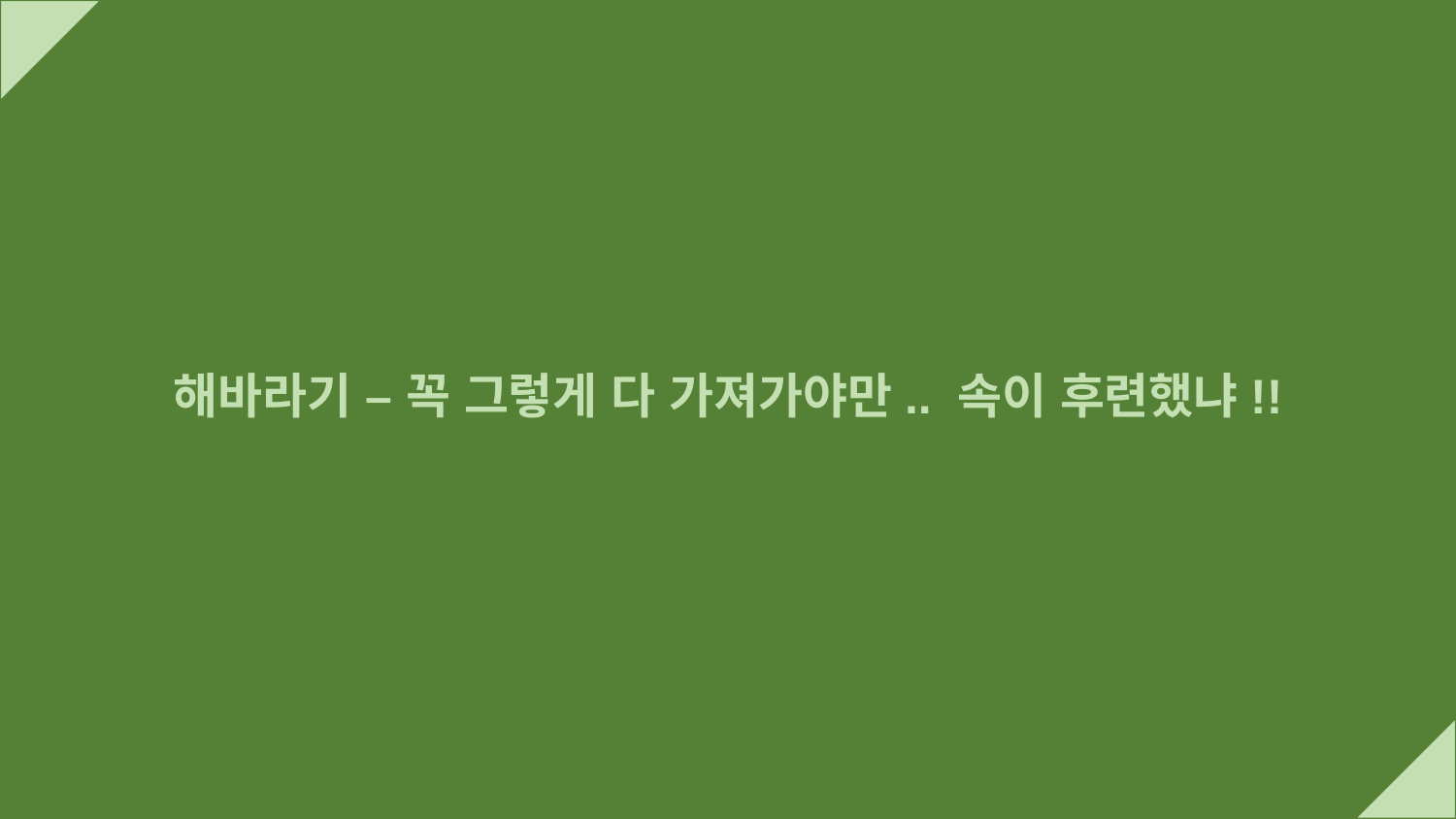

해바라기 – 꼭 그렇게 다 가져가야만.. 속이 후련했냐!!